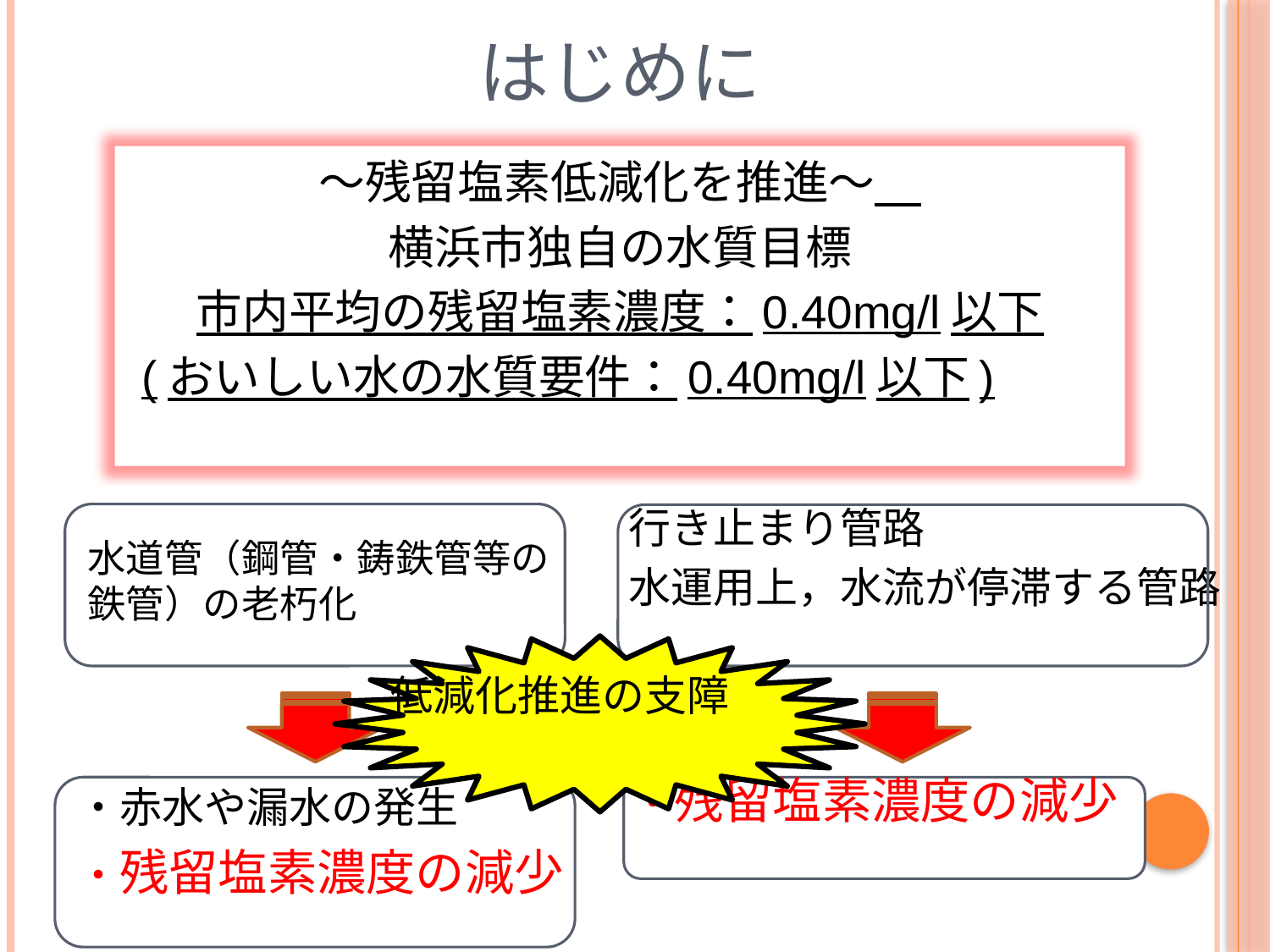

はじめに
～残留塩素低減化を推進～
横浜市独自の水質目標
市内平均の残留塩素濃度：0.40mg/l以下
(おいしい水の水質要件：0.40mg/l以下)
行き止まり管路
水運用上，水流が停滞する管路

水道管（鋼管・鋳鉄管等の鉄管）の老朽化

低減化推進の支障

・残留塩素濃度の減少

・赤水や漏水の発生
・残留塩素濃度の減少